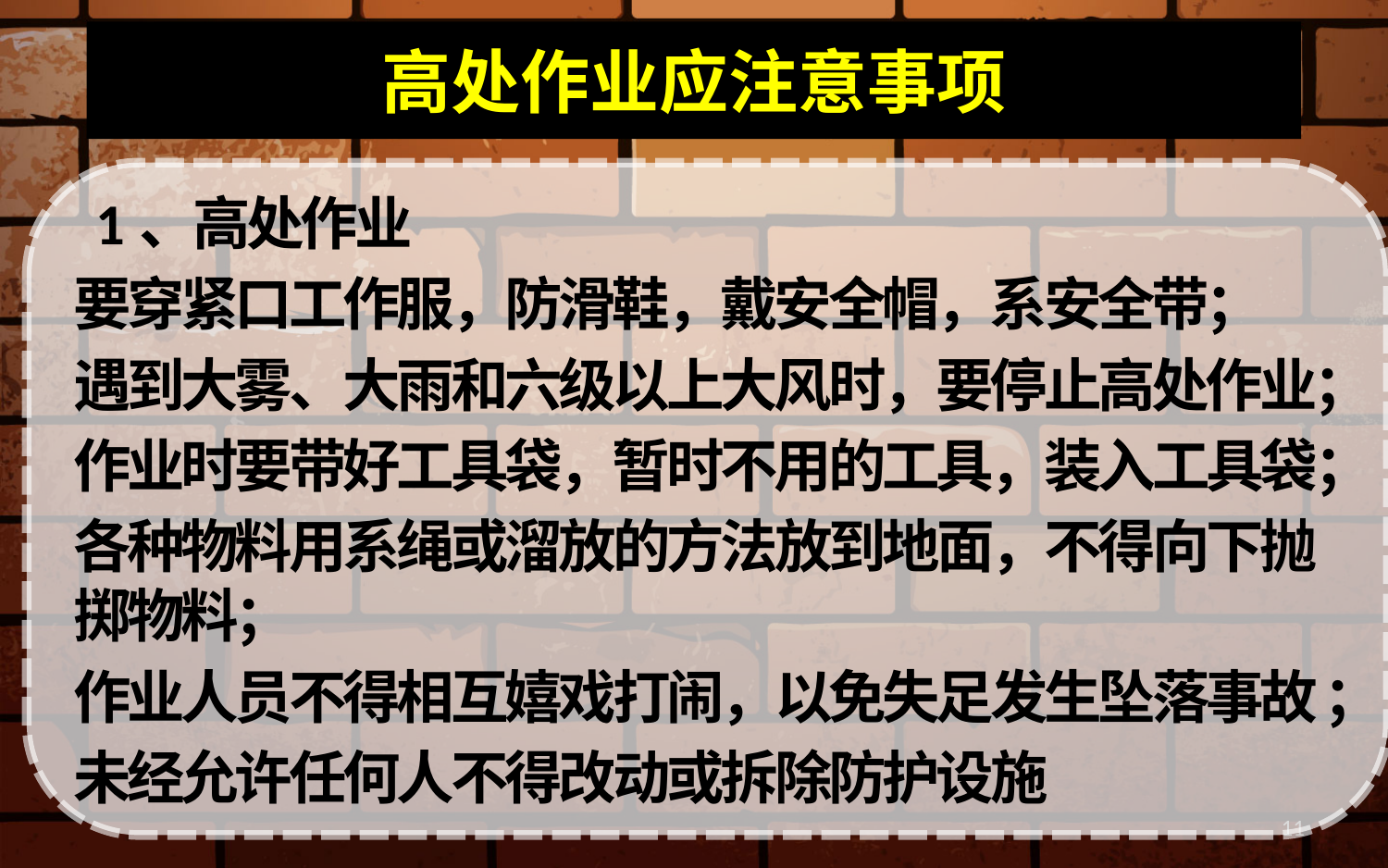

# 高处作业应注意事项
  1、高处作业
要穿紧口工作服，防滑鞋，戴安全帽，系安全带；
遇到大雾、大雨和六级以上大风时，要停止高处作业；
作业时要带好工具袋，暂时不用的工具，装入工具袋；
各种物料用系绳或溜放的方法放到地面，不得向下抛掷物料；
作业人员不得相互嬉戏打闹，以免失足发生坠落事故 ；
未经允许任何人不得改动或拆除防护设施
11